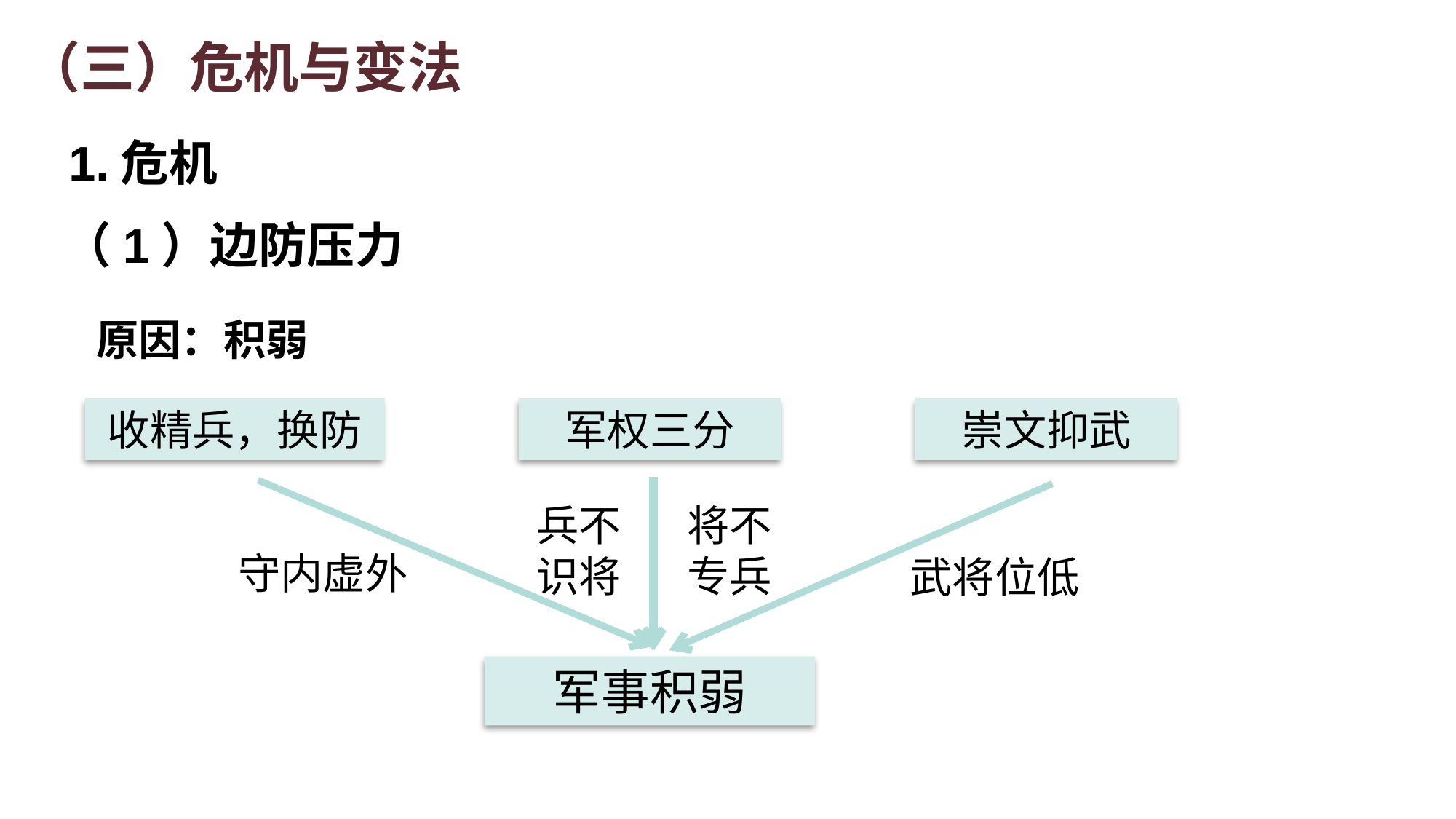

（三）危机与变法
1.危机
（1）边防压力
原因：积弱
收精兵，换防
军权三分
崇文抑武
兵不识将
将不专兵
守内虚外
武将位低
军事积弱